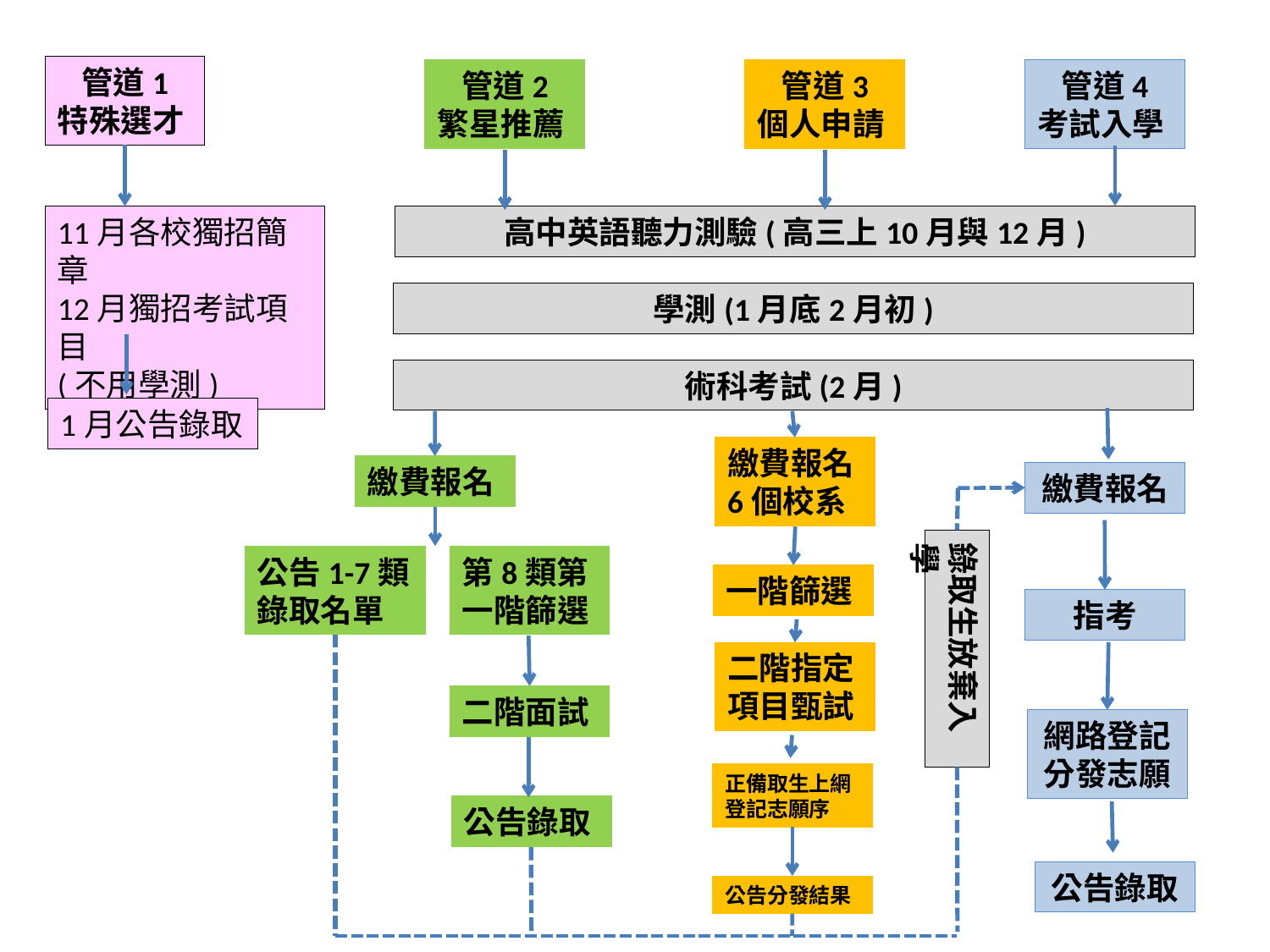

管道1
特殊選才
管道2
繁星推薦
管道3
個人申請
管道4
考試入學
11月各校獨招簡章
12月獨招考試項目
(不用學測)
高中英語聽力測驗(高三上10月與12月)
學測(1月底2月初)
術科考試(2月)
1月公告錄取
繳費報名
6個校系
繳費報名
繳費報名
錄取生放棄入學
公告1-7類錄取名單
第8類第一階篩選
一階篩選
指考
二階指定項目甄試
二階面試
網路登記分發志願
正備取生上網登記志願序
公告錄取
公告錄取
公告分發結果